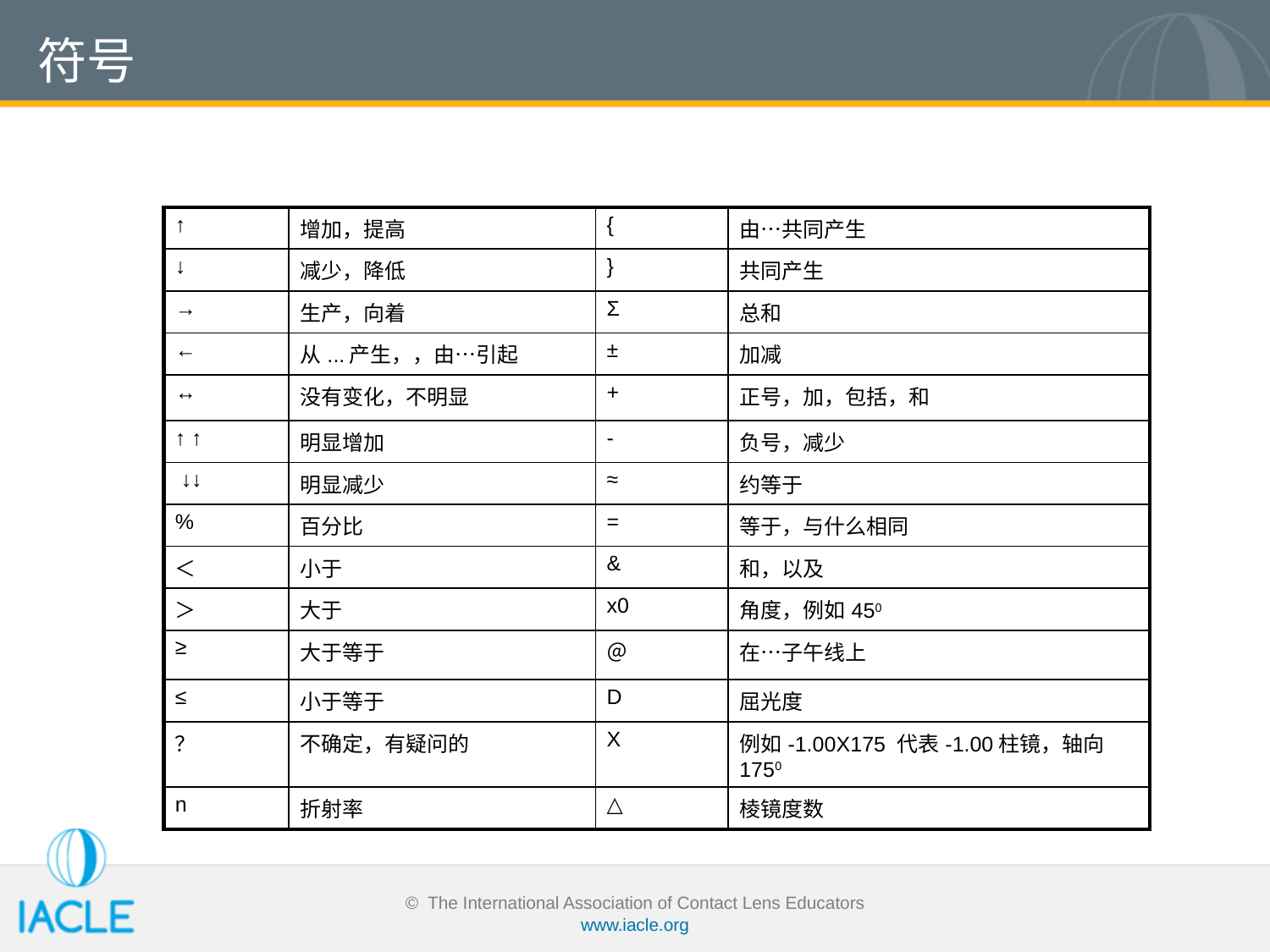

# 符号
| ↑ | 增加，提高 | { | 由…共同产生 |
| --- | --- | --- | --- |
| ↓ | 减少，降低 | } | 共同产生 |
| → | 生产，向着 | Σ | 总和 |
| ← | 从...产生，，由…引起 | ± | 加减 |
| ↔ | 没有变化，不明显 | + | 正号，加，包括，和 |
| ↑ ↑ | 明显增加 | - | 负号，减少 |
| ↓↓ | 明显减少 | ≈ | 约等于 |
| % | 百分比 | = | 等于，与什么相同 |
| ＜ | 小于 | & | 和，以及 |
| ＞ | 大于 | x0 | 角度，例如450 |
| ≥ | 大于等于 | ＠ | 在…子午线上 |
| ≤ | 小于等于 | D | 屈光度 |
| ？ | 不确定，有疑问的 | X | 例如-1.00X175 代表-1.00柱镜，轴向1750 |
| n | 折射率 | △ | 棱镜度数 |